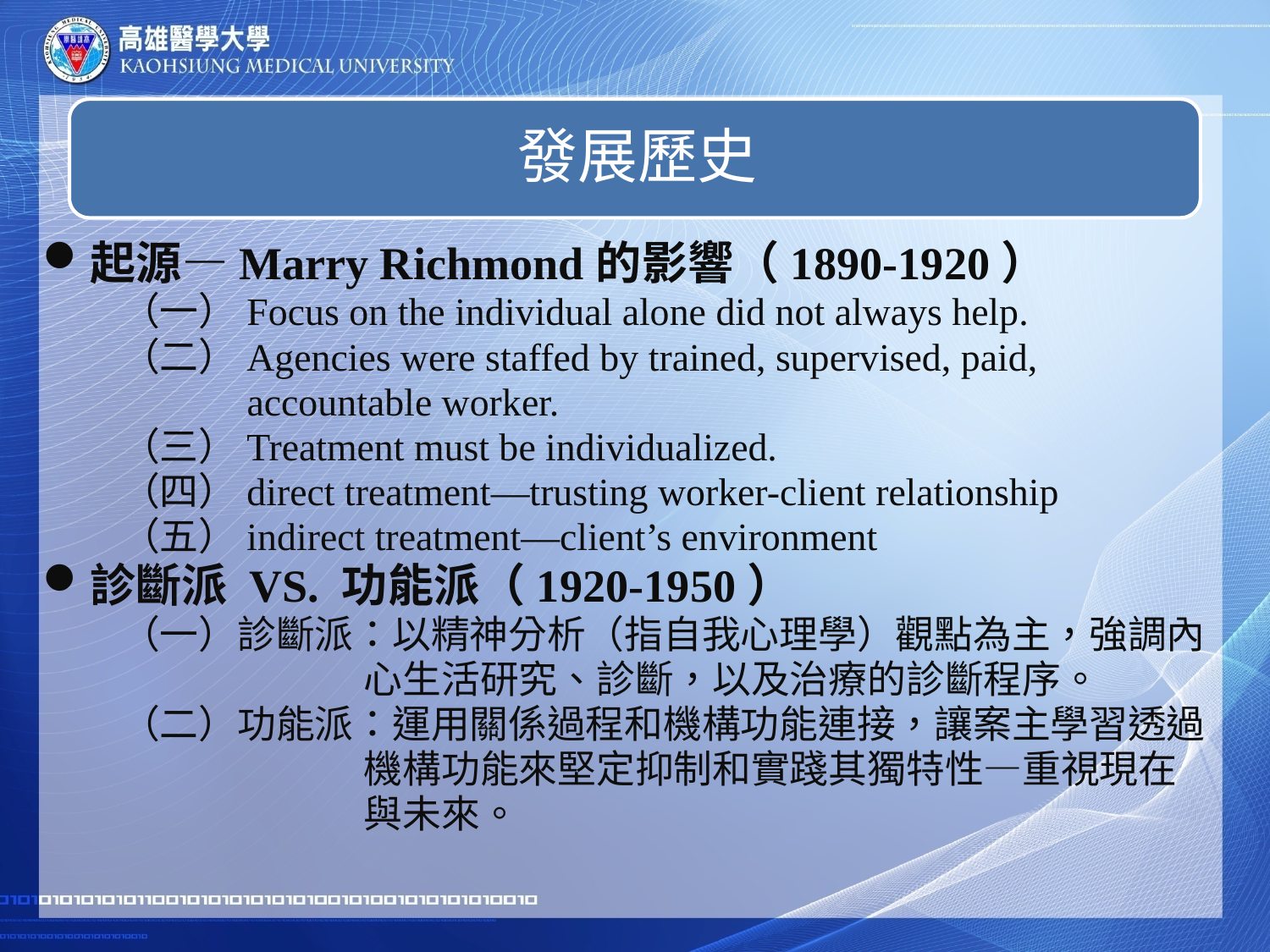

發展歷史
起源—Marry Richmond的影響（1890-1920）
        （一）Focus on the individual alone did not always help.
        （二）Agencies were staffed by trained, supervised, paid,
                     accountable worker.
        （三）Treatment must be individualized.
        （四）direct treatment—trusting worker-client relationship
        （五）indirect treatment—client’s environment
診斷派 VS. 功能派（1920-1950）
        （一）診斷派：以精神分析（指自我心理學）觀點為主，強調內
                                    心生活研究、診斷，以及治療的診斷程序。
        （二）功能派：運用關係過程和機構功能連接，讓案主學習透過
                                    機構功能來堅定抑制和實踐其獨特性—重視現在
                                    與未來。